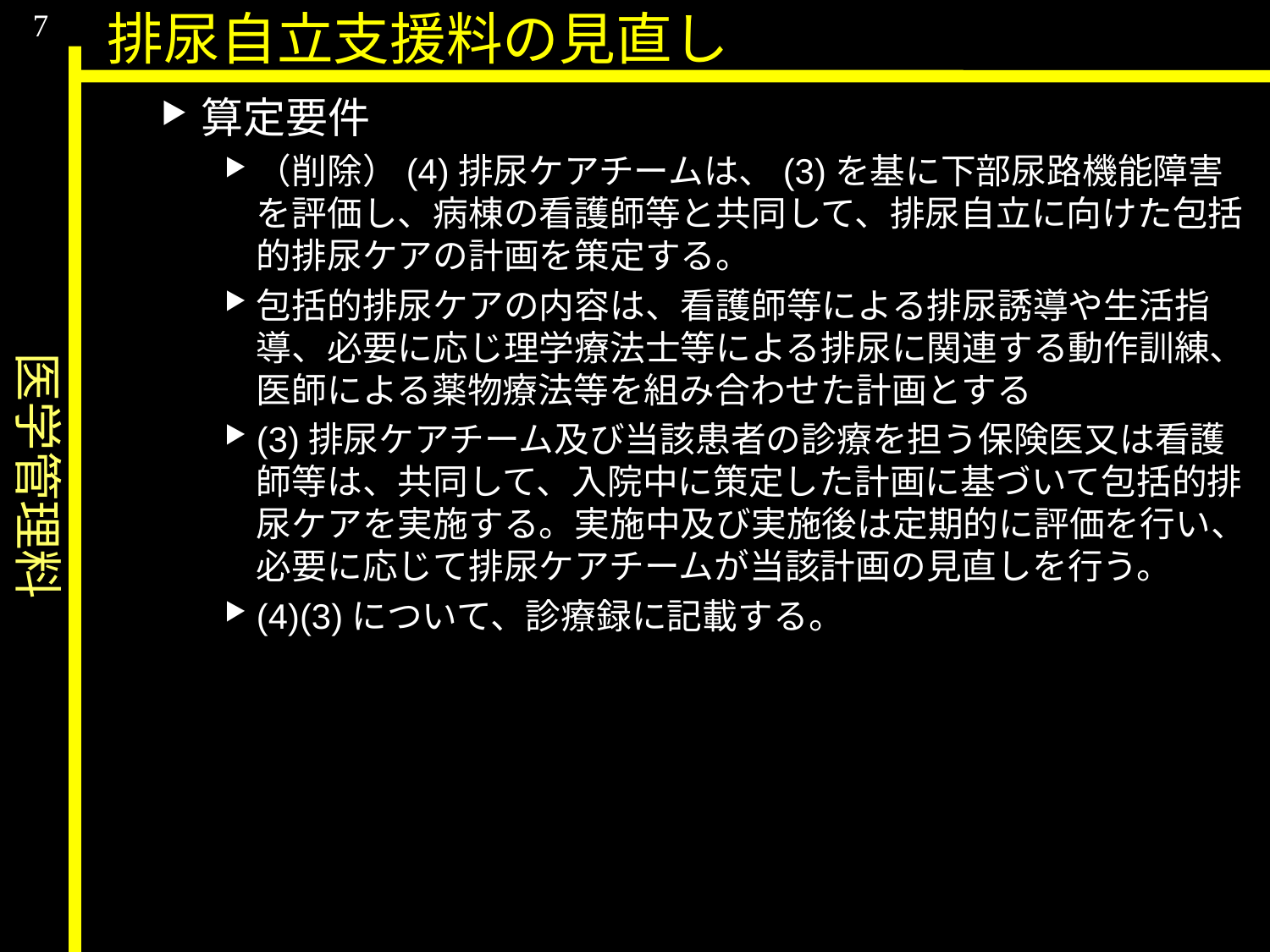

医学管理料
7
排尿自立支援料の見直し

算定要件
（削除）(4)排尿ケアチームは、(3)を基に下部尿路機能障害を評価し、病棟の看護師等と共同して、排尿自立に向けた包括的排尿ケアの計画を策定する。
包括的排尿ケアの内容は、看護師等による排尿誘導や生活指導、必要に応じ理学療法士等による排尿に関連する動作訓練、医師による薬物療法等を組み合わせた計画とする
(3)排尿ケアチーム及び当該患者の診療を担う保険医又は看護師等は、共同して、入院中に策定した計画に基づいて包括的排尿ケアを実施する。実施中及び実施後は定期的に評価を行い、必要に応じて排尿ケアチームが当該計画の見直しを行う。
(4)(3)について、診療録に記載する。